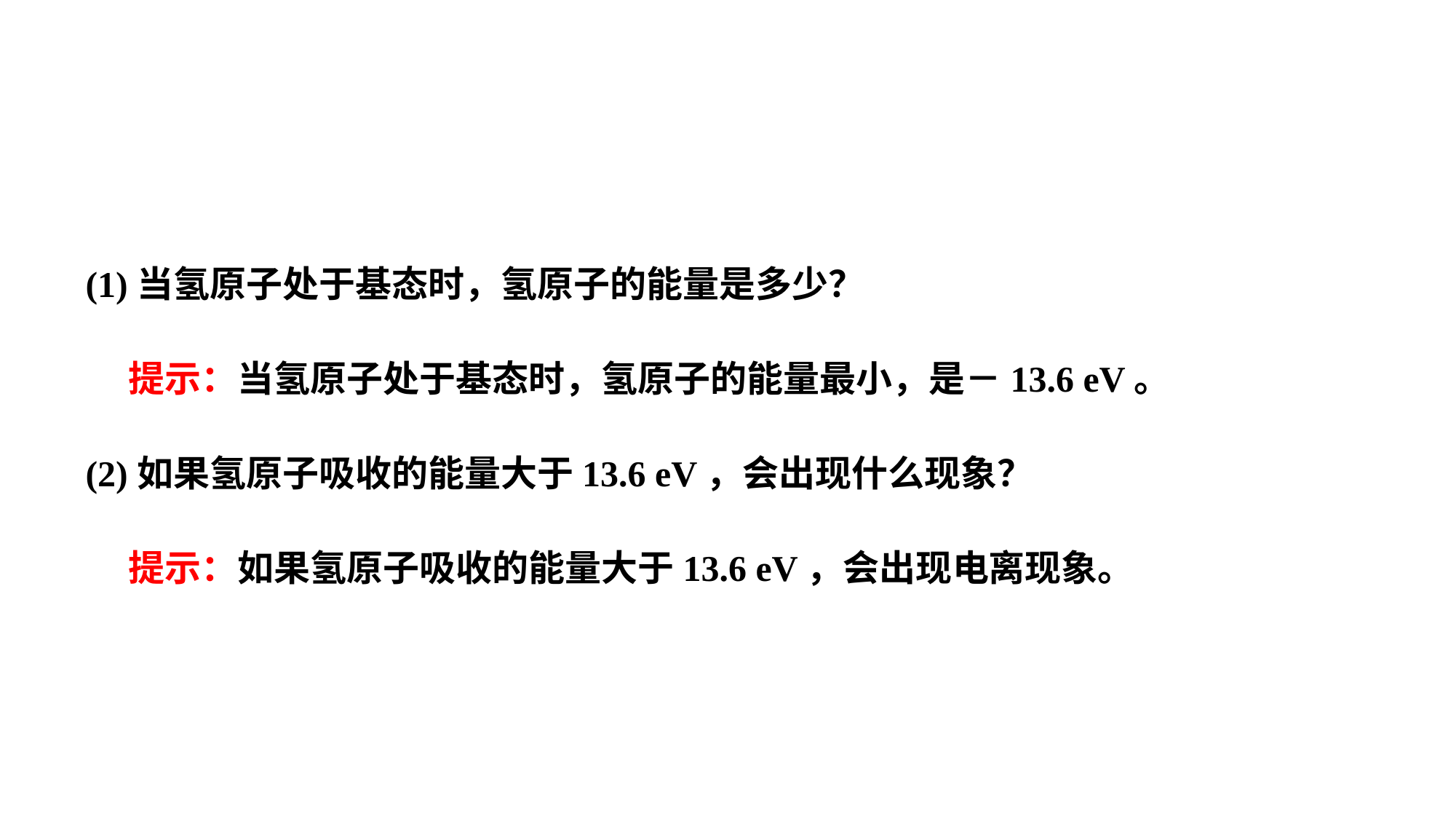

(1)当氢原子处于基态时，氢原子的能量是多少？
	提示：当氢原子处于基态时，氢原子的能量最小，是－13.6 eV。
(2)如果氢原子吸收的能量大于13.6 eV，会出现什么现象？
	提示：如果氢原子吸收的能量大于13.6 eV，会出现电离现象。